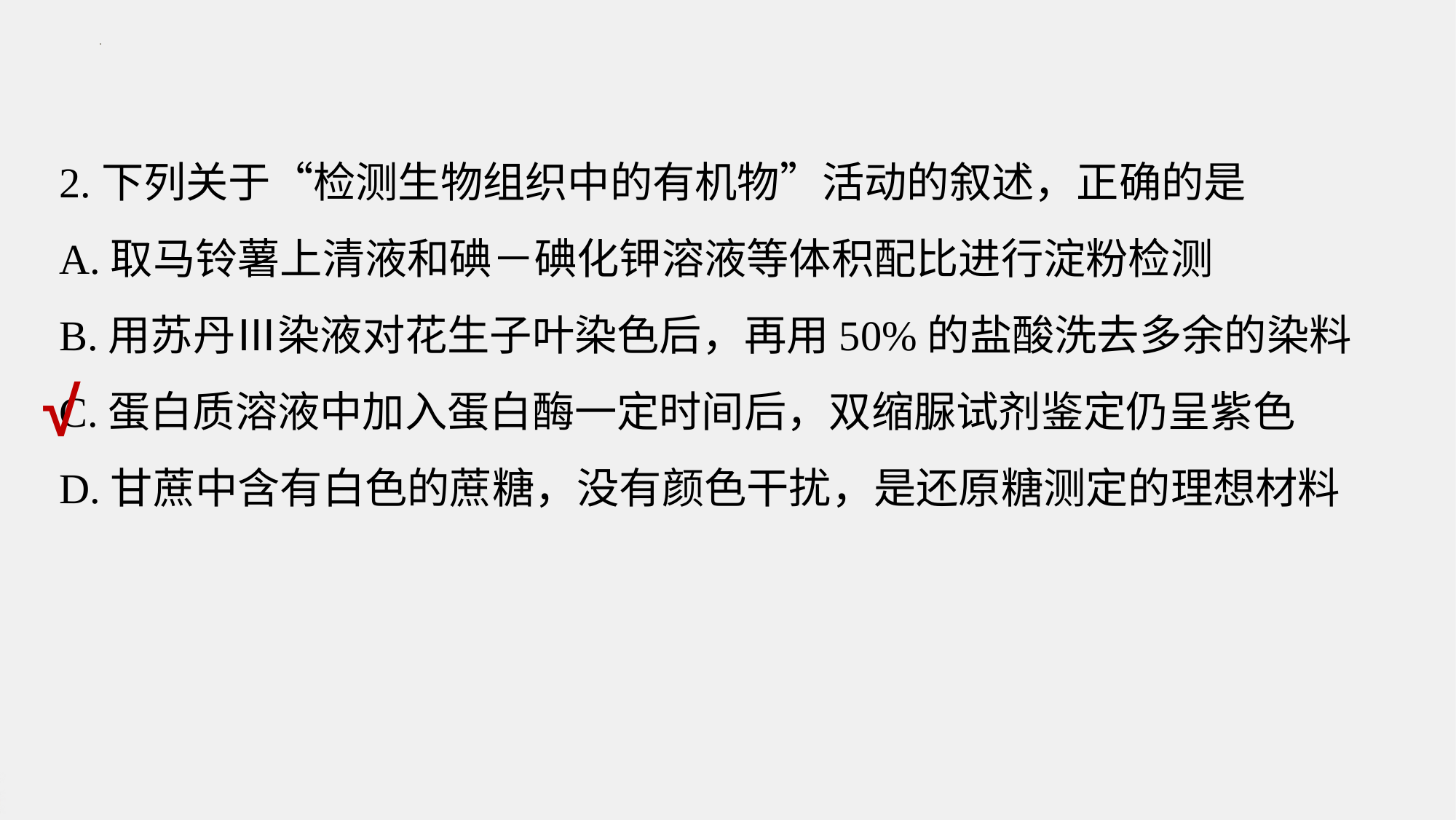

2.下列关于“检测生物组织中的有机物”活动的叙述，正确的是
A.取马铃薯上清液和碘－碘化钾溶液等体积配比进行淀粉检测
B.用苏丹Ⅲ染液对花生子叶染色后，再用50%的盐酸洗去多余的染料
C.蛋白质溶液中加入蛋白酶一定时间后，双缩脲试剂鉴定仍呈紫色
D.甘蔗中含有白色的蔗糖，没有颜色干扰，是还原糖测定的理想材料
√